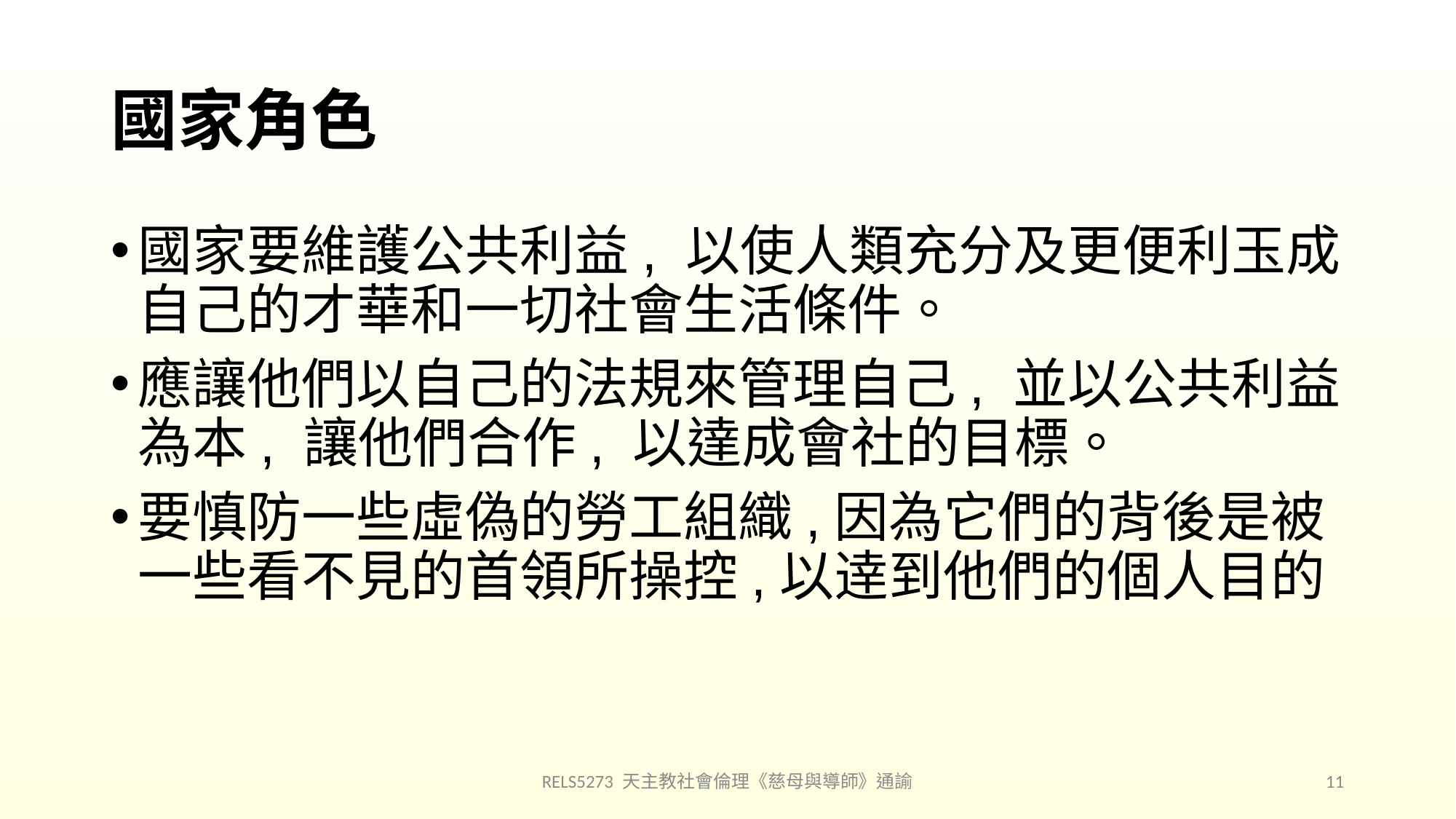

# 國家角色
國家要維護公共利益, 以使人類充分及更便利玉成自己的才華和一切社會生活條件。
應讓他們以自己的法規來管理自己, 並以公共利益為本, 讓他們合作, 以達成會社的目標。
要慎防一些虛偽的勞工組織,因為它們的背後是被一些看不見的首領所操控,以逹到他們的個人目的
RELS5273 天主教社會倫理《慈母與導師》通諭
11